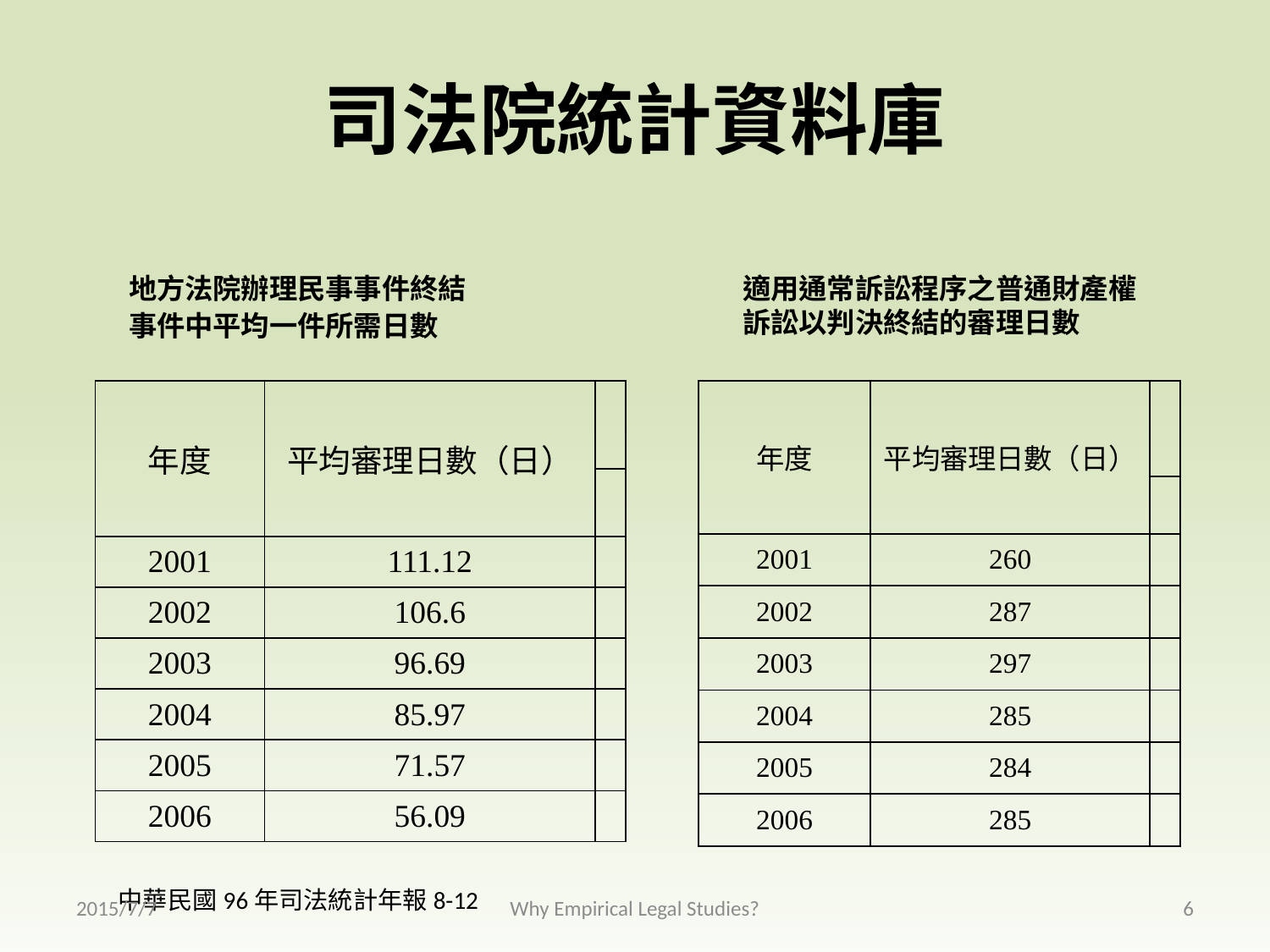

# 司法院統計資料庫
地方法院辦理民事事件終結事件中平均一件所需日數
適用通常訴訟程序之普通財產權訴訟以判決終結的審理日數
| 年度 | 平均審理日數（日） |  |
| --- | --- | --- |
|  |  |  |
| 2001 | 111.12 |  |
| 2002 | 106.6 |  |
| 2003 | 96.69 |  |
| 2004 | 85.97 |  |
| 2005 | 71.57 |  |
| 2006 | 56.09 |  |
| 年度 | 平均審理日數（日） |  |
| --- | --- | --- |
|  |  |  |
| 2001 | 260 |  |
| 2002 | 287 |  |
| 2003 | 297 |  |
| 2004 | 285 |  |
| 2005 | 284 |  |
| 2006 | 285 |  |
中華民國96年司法統計年報8-12
2015/7/7
Why Empirical Legal Studies?
6